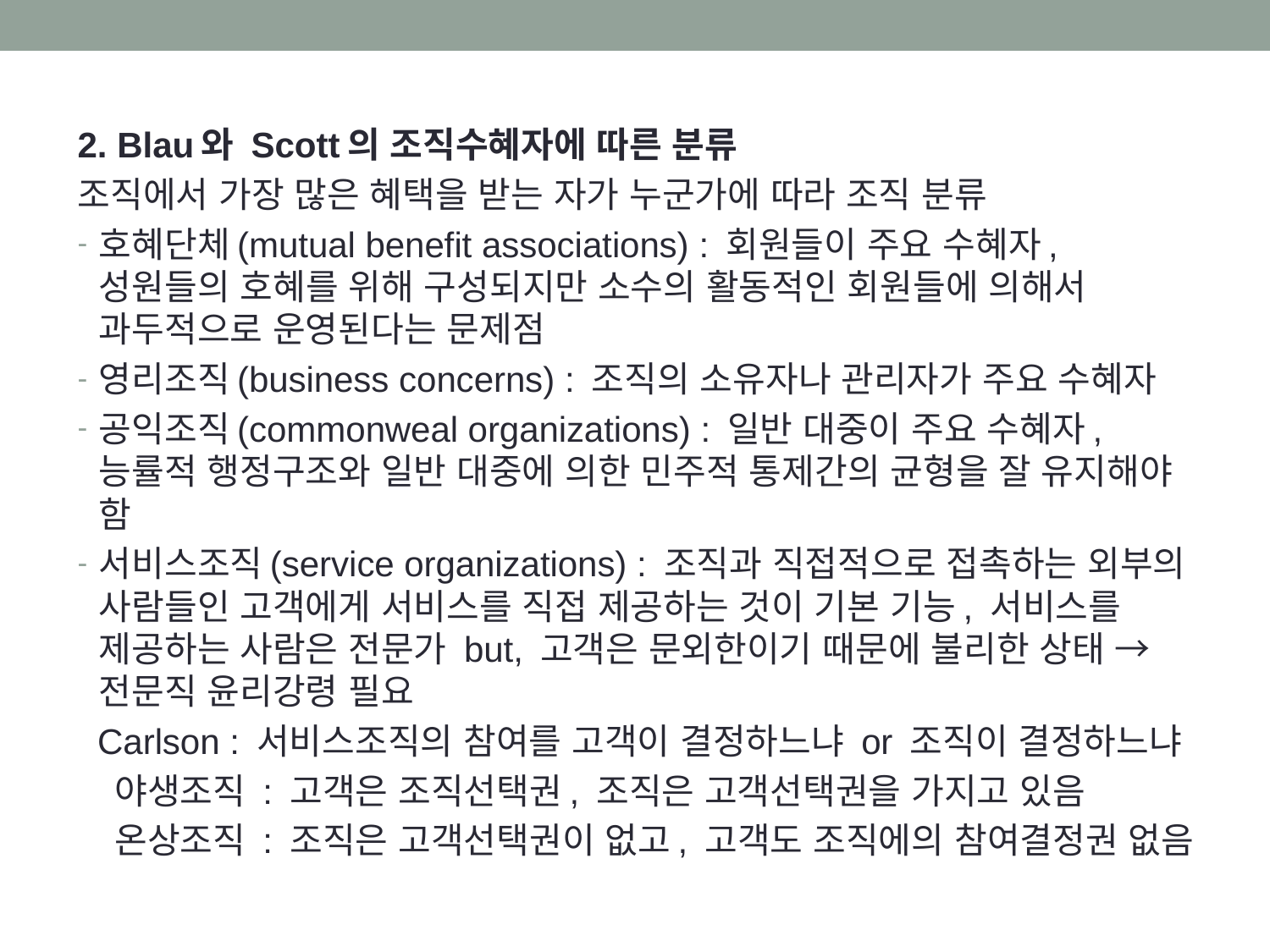

2. Blau와 Scott의 조직수혜자에 따른 분류
조직에서 가장 많은 혜택을 받는 자가 누군가에 따라 조직 분류
호혜단체(mutual benefit associations) : 회원들이 주요 수혜자, 성원들의 호혜를 위해 구성되지만 소수의 활동적인 회원들에 의해서 과두적으로 운영된다는 문제점
영리조직(business concerns) : 조직의 소유자나 관리자가 주요 수혜자
공익조직(commonweal organizations) : 일반 대중이 주요 수혜자, 능률적 행정구조와 일반 대중에 의한 민주적 통제간의 균형을 잘 유지해야 함
서비스조직(service organizations) : 조직과 직접적으로 접촉하는 외부의 사람들인 고객에게 서비스를 직접 제공하는 것이 기본 기능, 서비스를 제공하는 사람은 전문가 but, 고객은 문외한이기 때문에 불리한 상태 → 전문직 윤리강령 필요
  Carlson : 서비스조직의 참여를 고객이 결정하느냐 or 조직이 결정하느냐
   야생조직 : 고객은 조직선택권, 조직은 고객선택권을 가지고 있음
   온상조직 : 조직은 고객선택권이 없고, 고객도 조직에의 참여결정권 없음